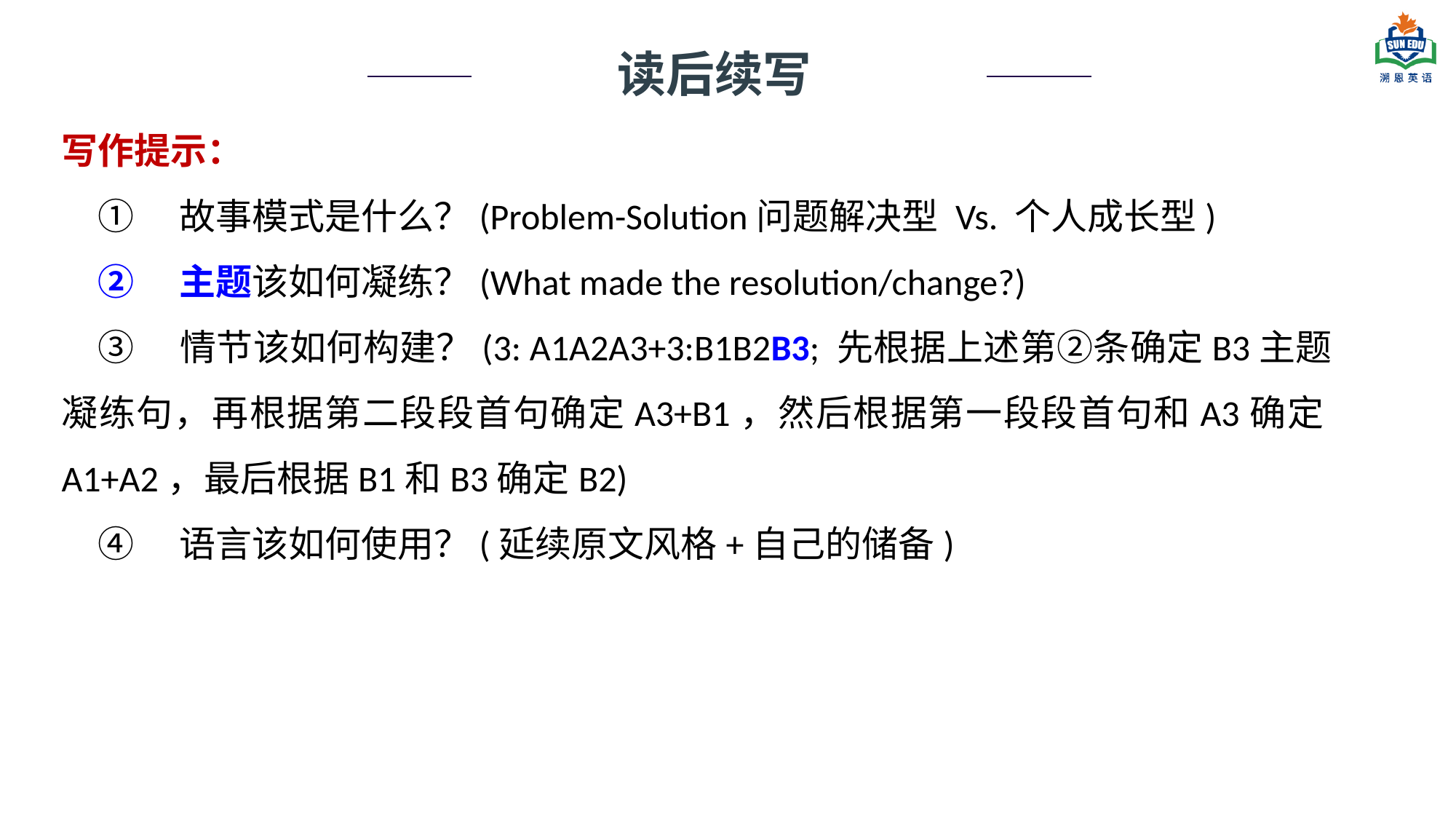

读后续写
写作提示：
①　故事模式是什么？(Problem-Solution问题解决型 Vs. 个人成长型)
②　主题该如何凝练？(What made the resolution/change?)
③　情节该如何构建？(3: A1A2A3+3:B1B2B3; 先根据上述第②条确定B3主题凝练句，再根据第二段段首句确定A3+B1，然后根据第一段段首句和A3确定A1+A2，最后根据B1和B3确定B2)
④　语言该如何使用？(延续原文风格+自己的储备)